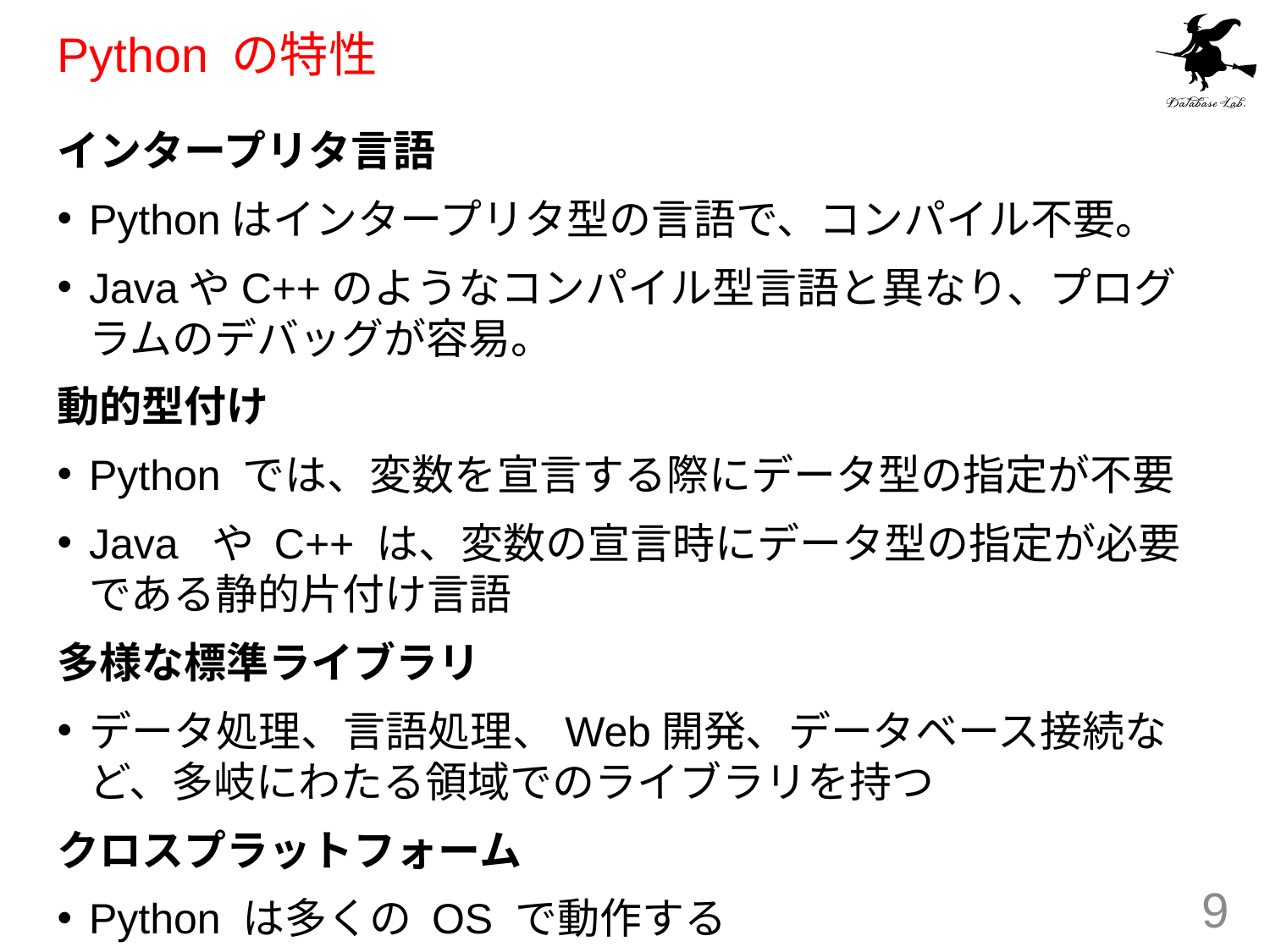

# Python の特性
インタープリタ言語
Pythonはインタープリタ型の言語で、コンパイル不要。
JavaやC++のようなコンパイル型言語と異なり、プログラムのデバッグが容易。
動的型付け
Python では、変数を宣言する際にデータ型の指定が不要
Java  や C++ は、変数の宣言時にデータ型の指定が必要である静的片付け言語
多様な標準ライブラリ
データ処理、言語処理、Web開発、データベース接続など、多岐にわたる領域でのライブラリを持つ
クロスプラットフォーム
Python は多くの OS で動作する
9